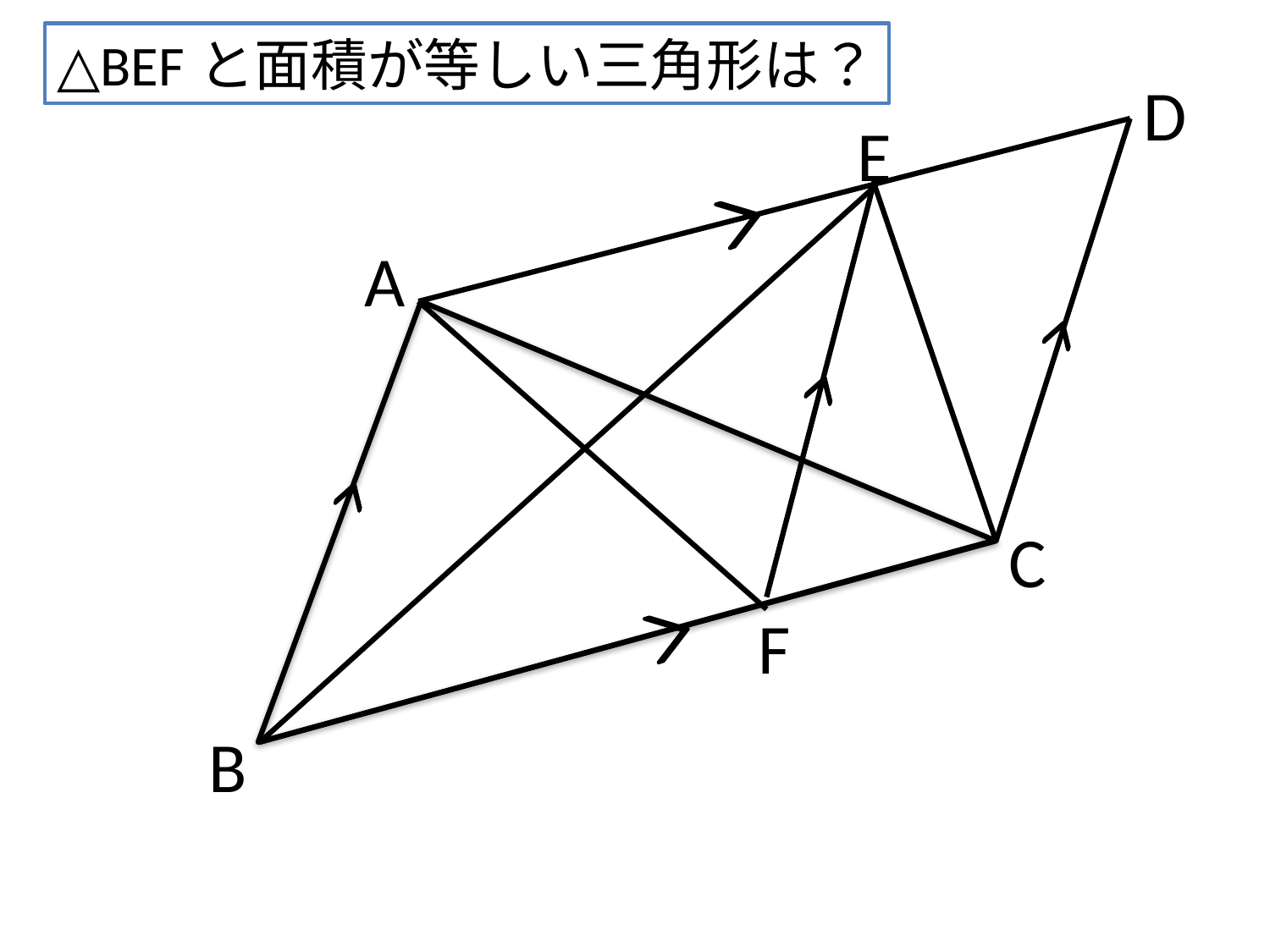

△BEFと面積が等しい三角形は？
D
E

A

C
F

B